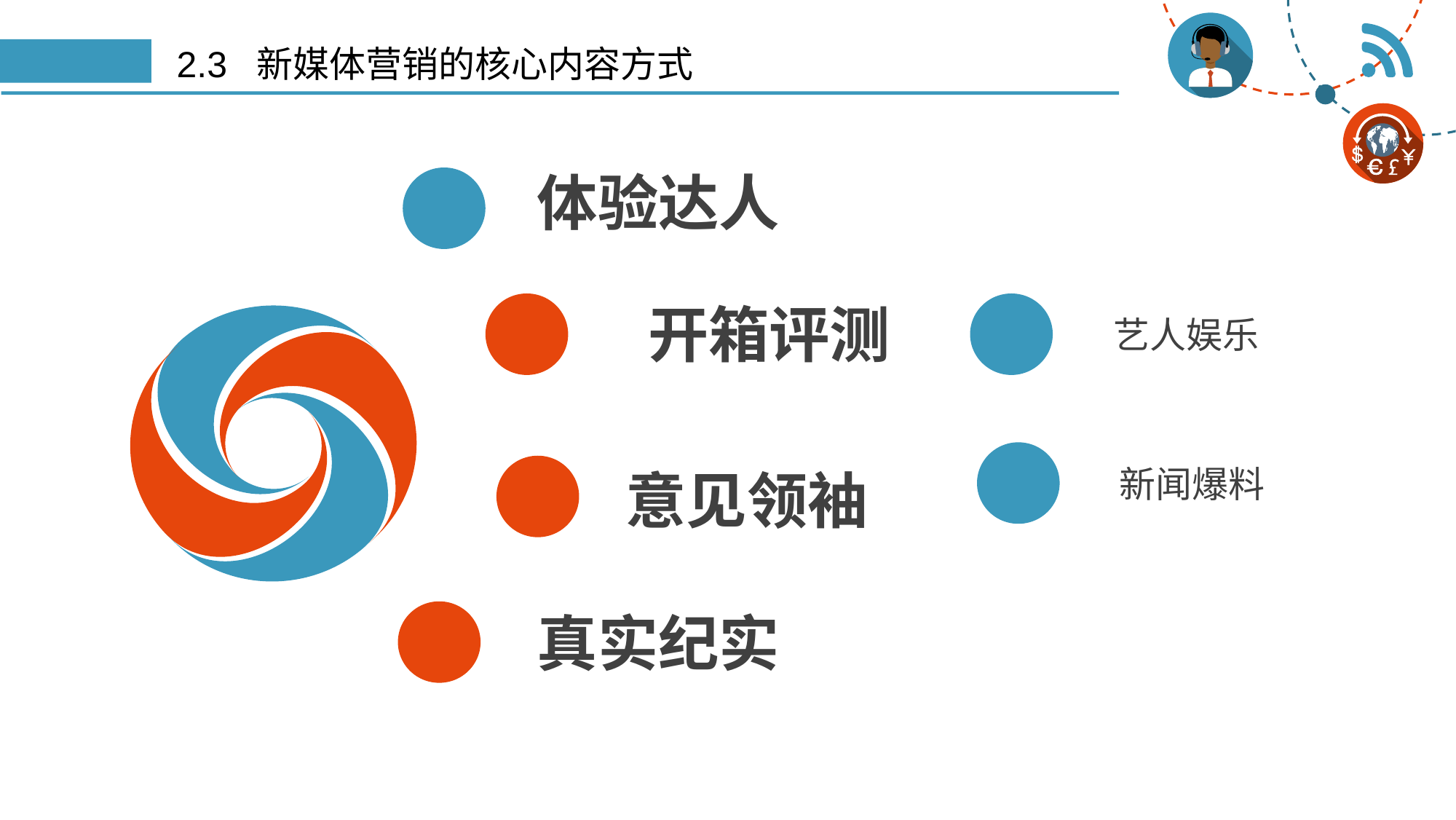

# 2.3  新媒体营销的核心内容方式
体验达人

开箱评测
艺人娱乐

意见领袖

真实纪实

新闻爆料